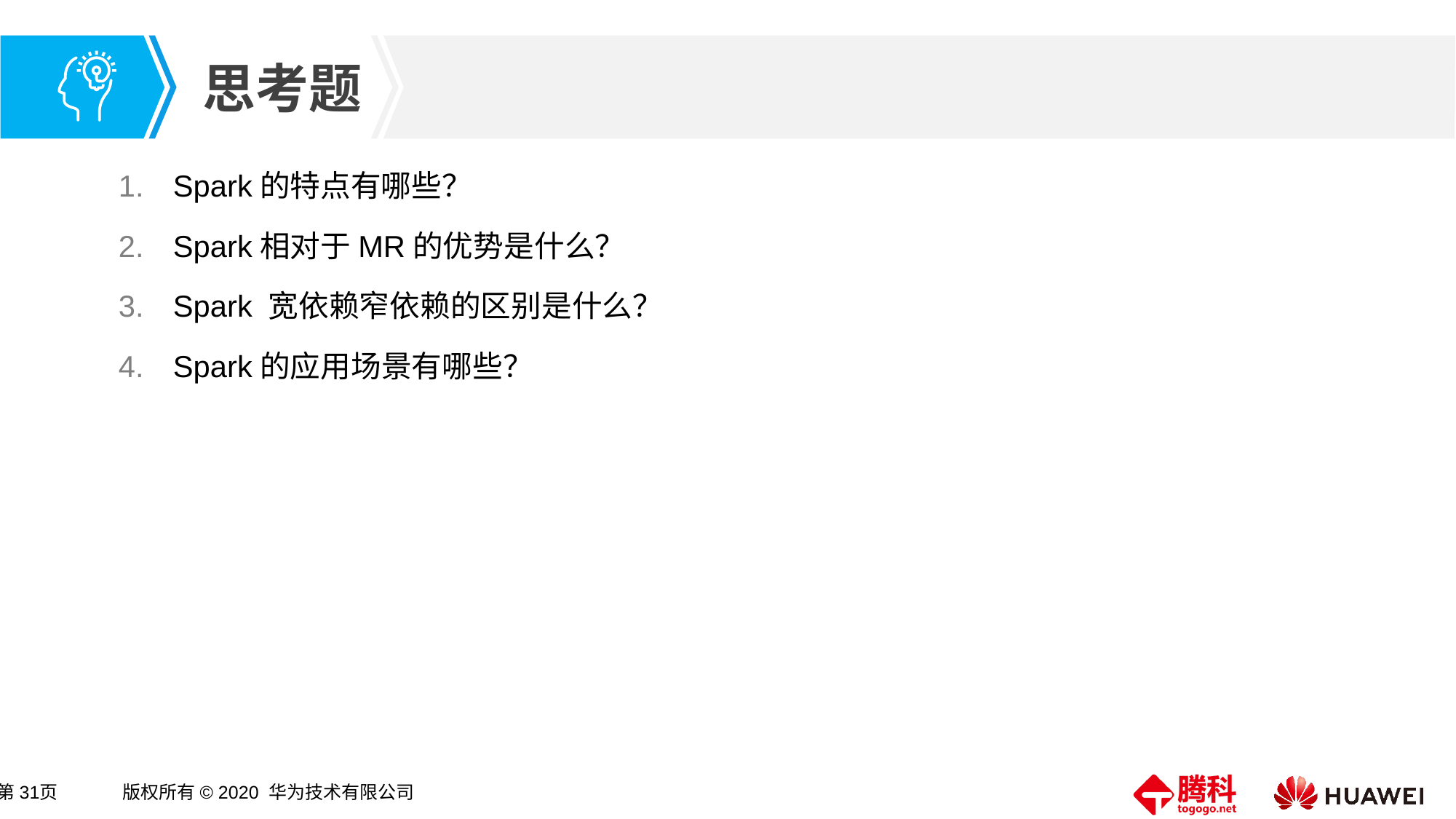

Spark的特点有哪些？
Spark相对于MR的优势是什么？
Spark 宽依赖窄依赖的区别是什么？
Spark的应用场景有哪些？